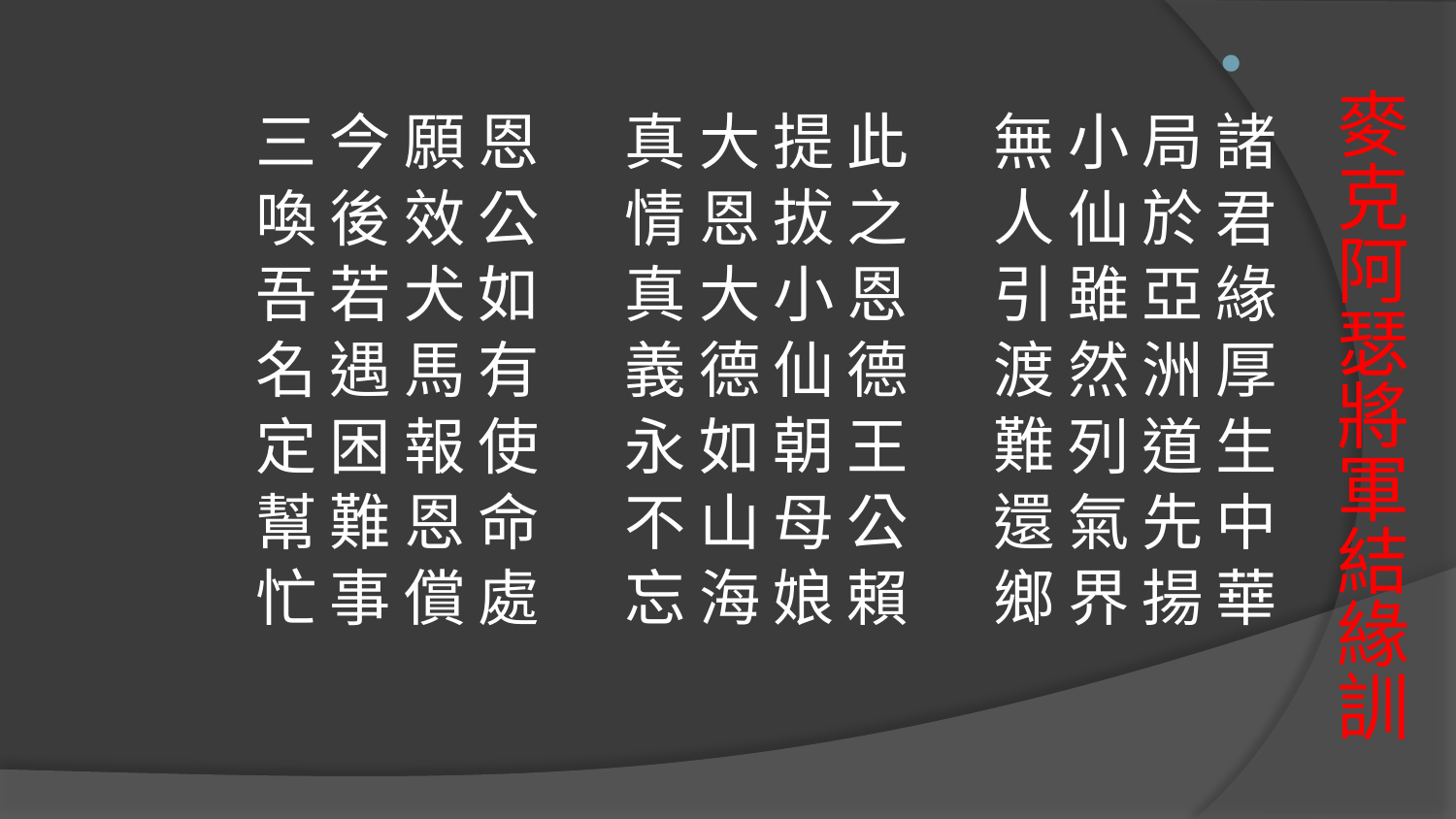

諸 君 緣 厚 生 中 華
局 於 亞 洲 道 先 揚
小 仙 雖 然 列 氣 界
無 人 引 渡 難 還 鄉
此 之 恩 德 王 公 賴
提 拔 小 仙 朝 母 娘
大 恩 大 德 如 山 海
真 情 真 義 永 不 忘
恩 公 如 有 使 命 處
願 效 犬 馬 報 恩 償
今 後 若 遇 困 難 事
三 喚 吾 名 定 幫 忙
# 麥克阿瑟將軍結緣訓